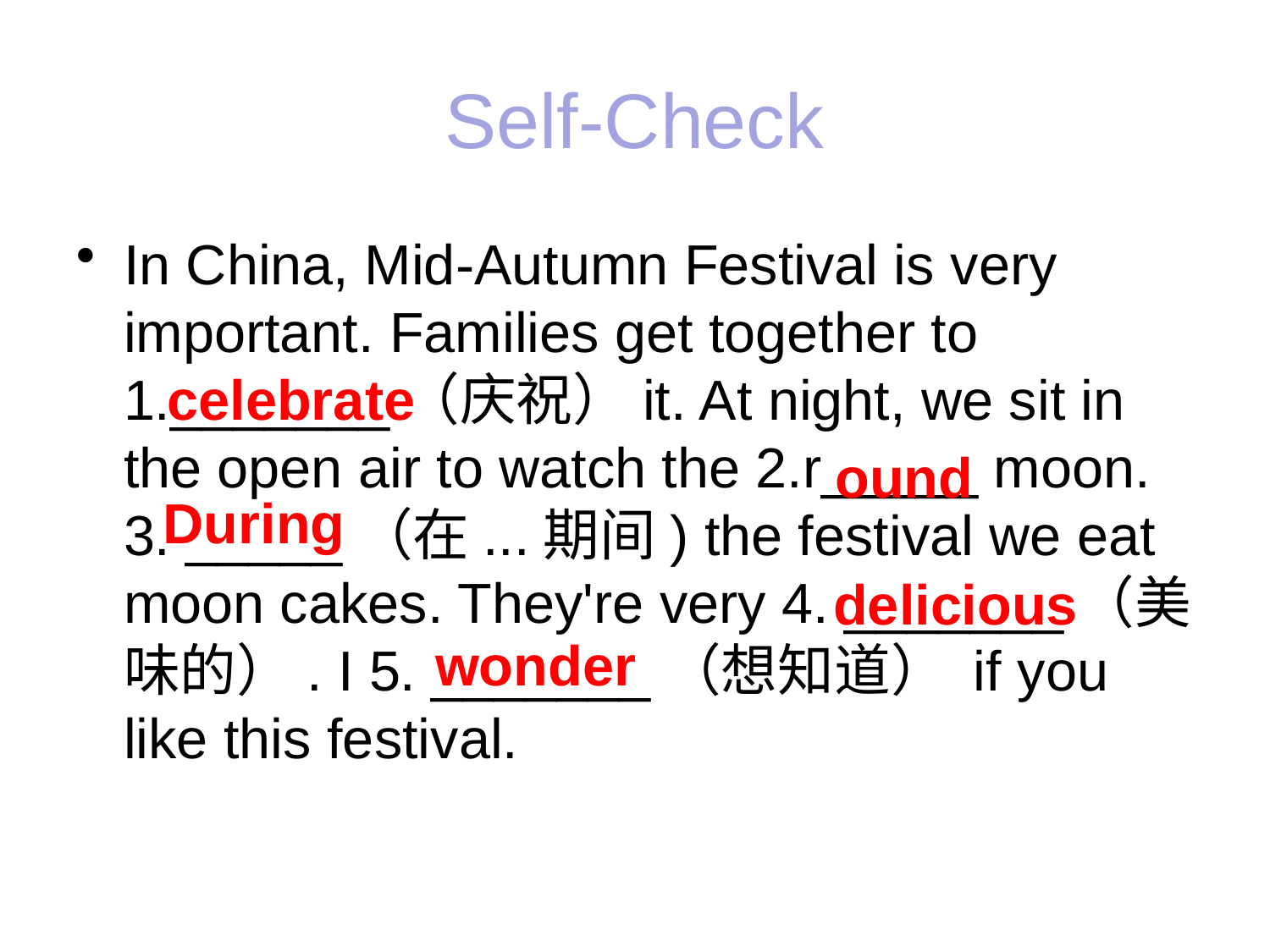

# Self-Check
In China, Mid-Autumn Festival is very important. Families get together to 1._______（庆祝）it. At night, we sit in the open air to watch the 2.r_____ moon. 3. _____（在...期间) the festival we eat moon cakes. They're very 4. _______（美味的）. I 5. _______（想知道） if you like this festival.
celebrate
ound
During
delicious
wonder